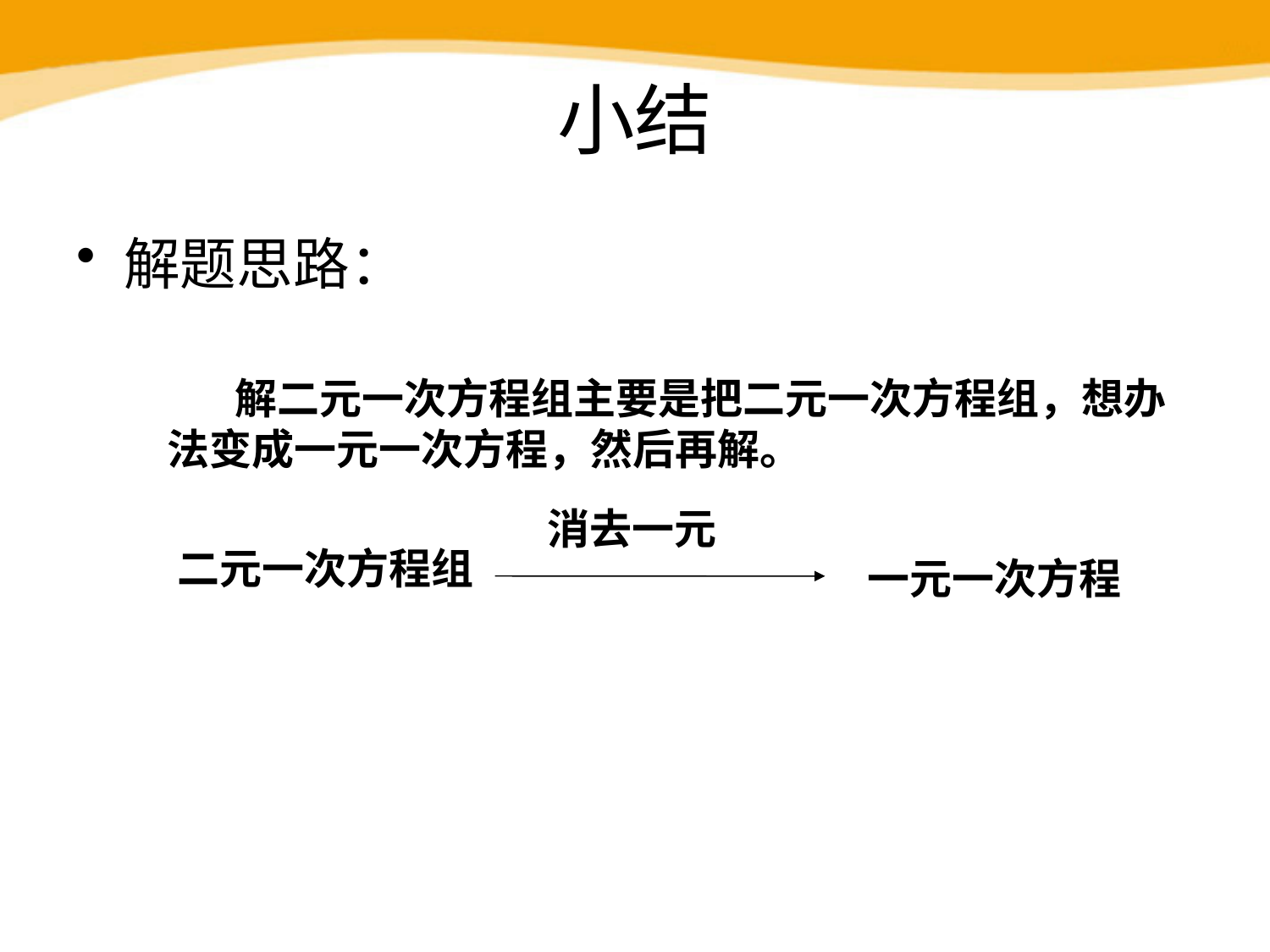

# 小结
解题思路：
      解二元一次方程组主要是把二元一次方程组，想办法变成一元一次方程，然后再解。
消去一元
二元一次方程组
一元一次方程